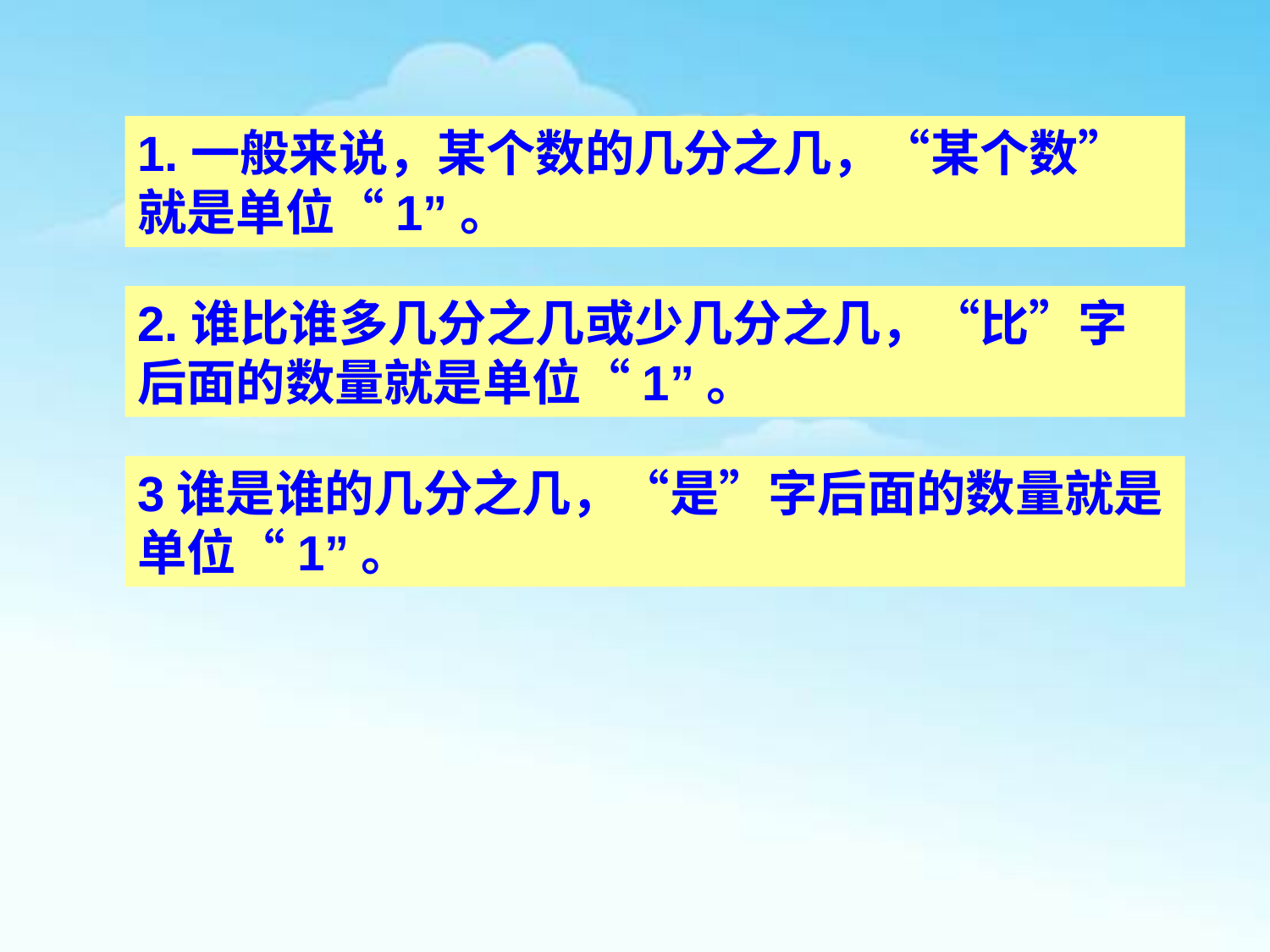

1.一般来说，某个数的几分之几，“某个数”就是单位“1”。
2.谁比谁多几分之几或少几分之几，“比”字后面的数量就是单位“1”。
3谁是谁的几分之几，“是”字后面的数量就是单位“1”。